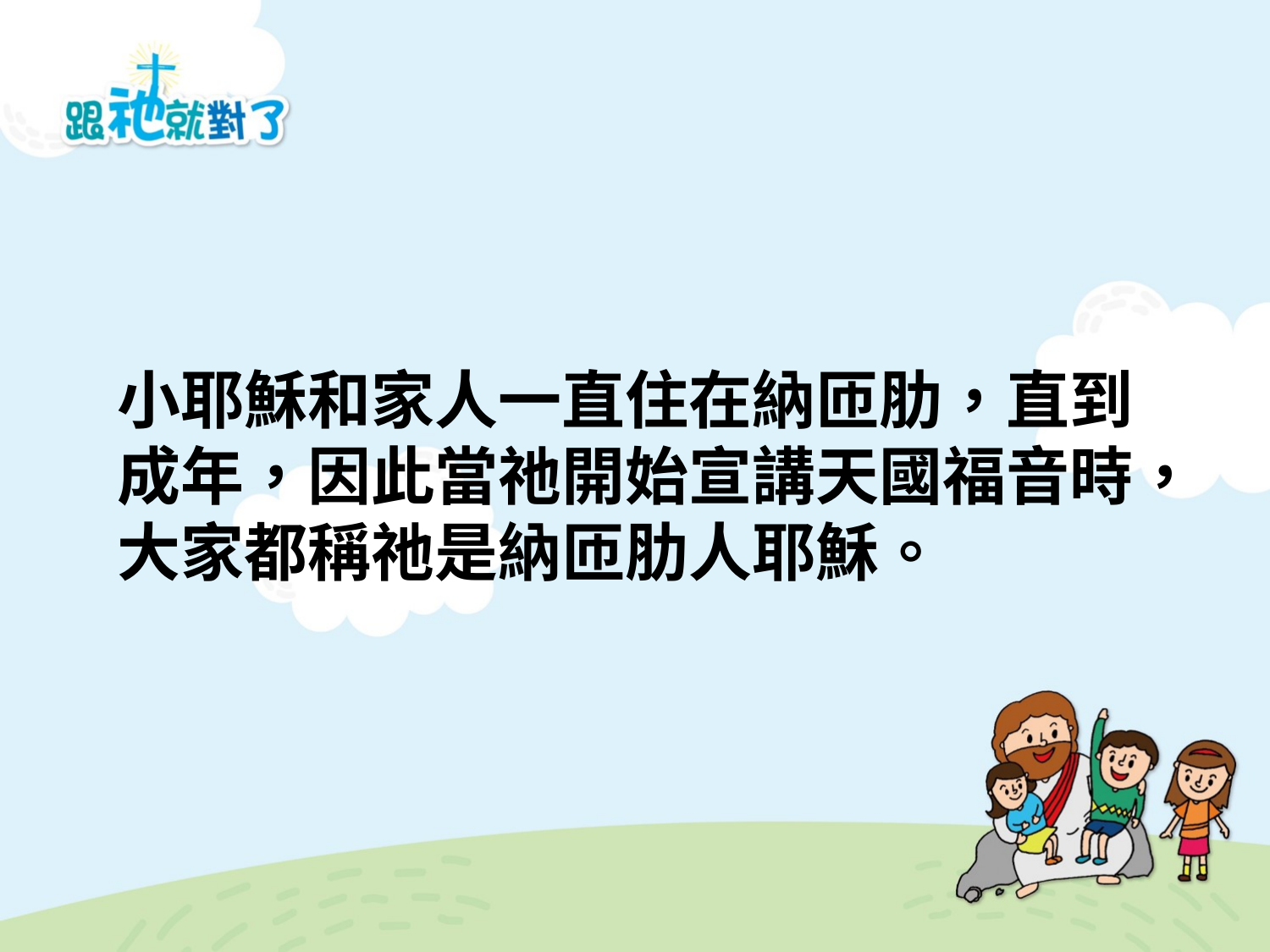

小耶穌和家人一直住在納匝肋，直到成年，因此當祂開始宣講天國福音時，大家都稱祂是納匝肋人耶穌。